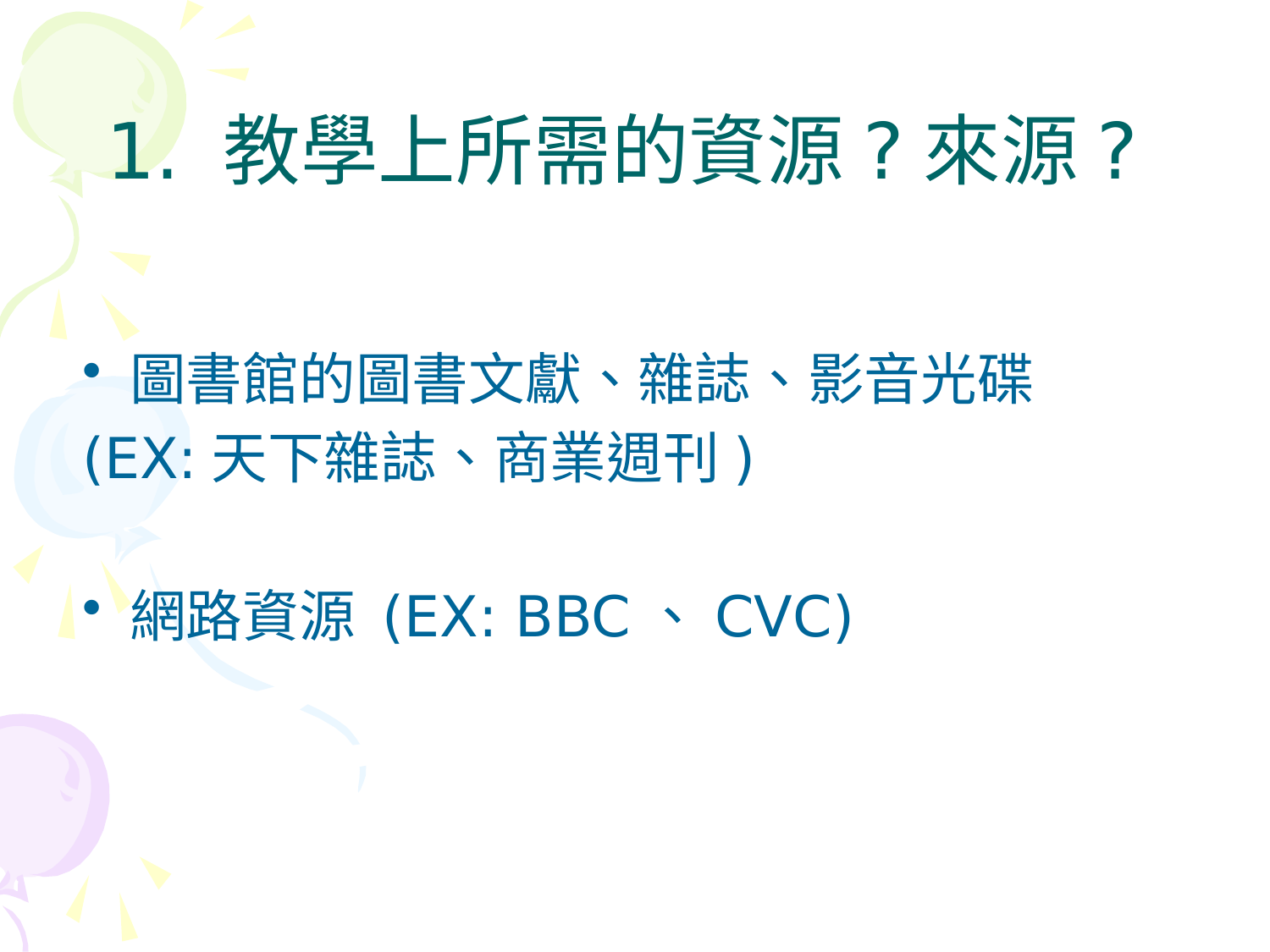

# 1. 教學上所需的資源?來源?

圖書館的圖書文獻、雜誌、影音光碟
(EX:天下雜誌、商業週刊)

網路資源 (EX: BBC、CVC)